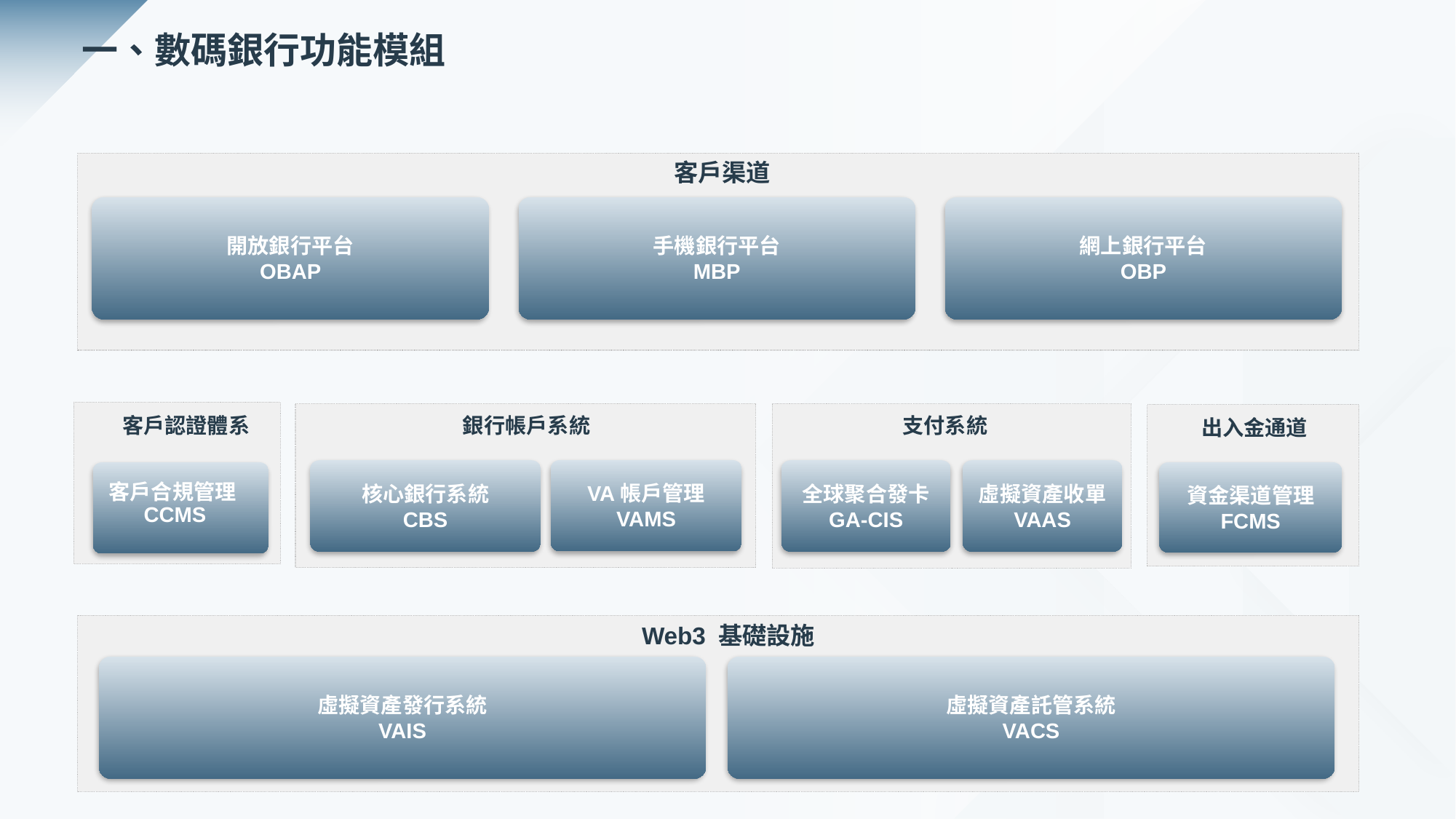

一、數碼銀行功能模組
客戶渠道

開放銀行平台
OBAP
手機銀行平台
MBP
網上銀行平台
OBP

銀行帳戶系統
支付系統
客戶認證體系
出入金通道
VA帳戶管理
VAMS
虛擬資產收單
VAAS
全球聚合發卡
GA-CIS
核心銀行系統
CBS

資金渠道管理
FCMS
客戶合規管理CCMS
Web3 基礎設施

虛擬資產發行系統
VAIS
虛擬資產託管系統
VACS